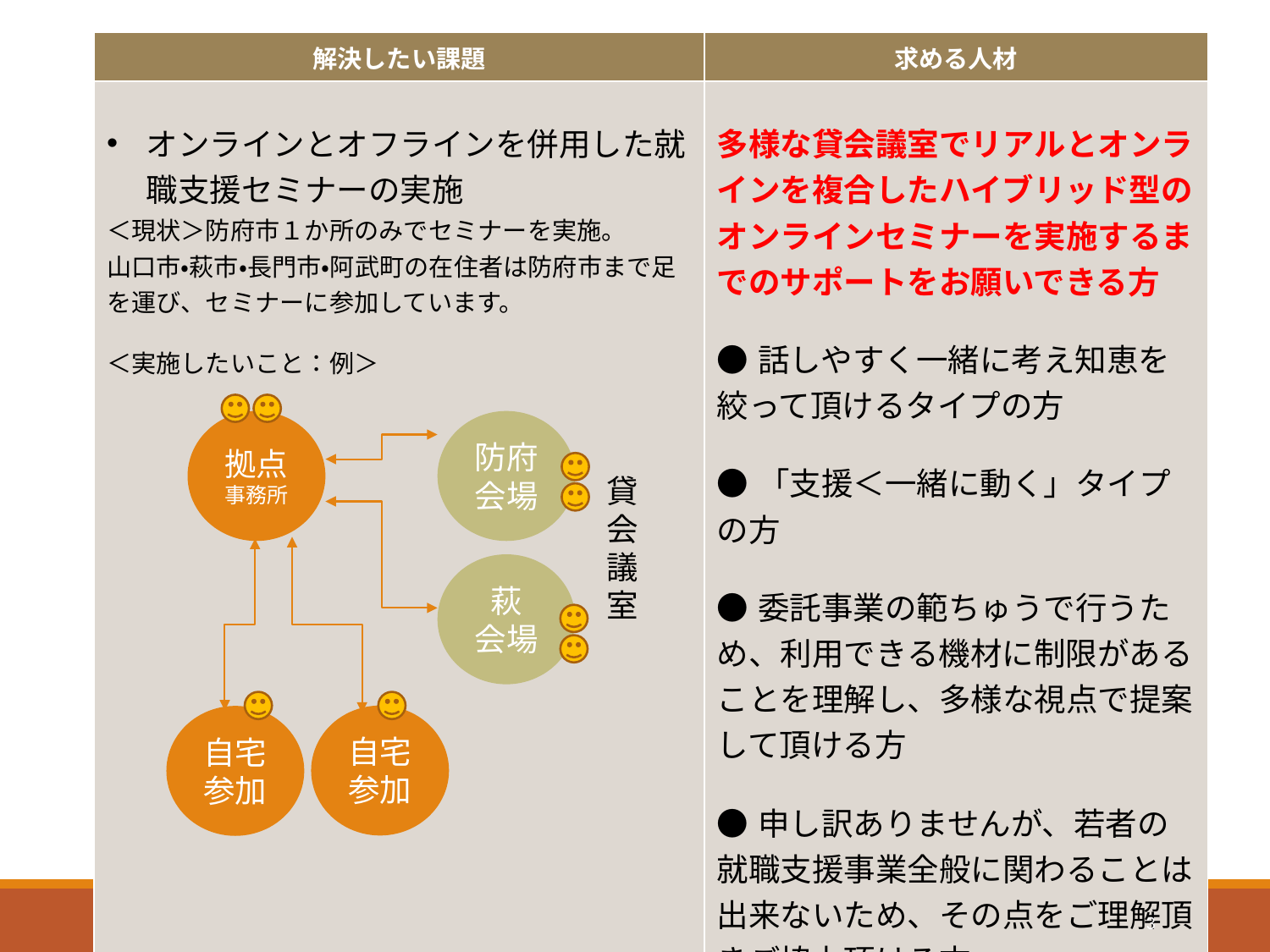

| 解決したい課題 | 求める人材 |
| --- | --- |
| オンラインとオフラインを併用した就職支援セミナーの実施 ＜現状＞防府市１か所のみでセミナーを実施。 山口市・萩市・長門市・阿武町の在住者は防府市まで足を運び、セミナーに参加しています。 ＜実施したいこと：例＞ | 多様な貸会議室でリアルとオンラインを複合したハイブリッド型のオンラインセミナーを実施するまでのサポートをお願いできる方 ●話しやすく⼀緒に考え知恵を絞って頂けるタイプの方 ●「支援＜一緒に動く」タイプの方 ●委託事業の範ちゅうで行うため、利用できる機材に制限があることを理解し、多様な視点で提案して頂ける方 ●申し訳ありませんが、若者の就職支援事業全般に関わることは出来ないため、その点をご理解頂きご協力頂ける方。 |

拠点事務所
防府会場

貸会議室

萩
会場

自宅参加
自宅参加
3